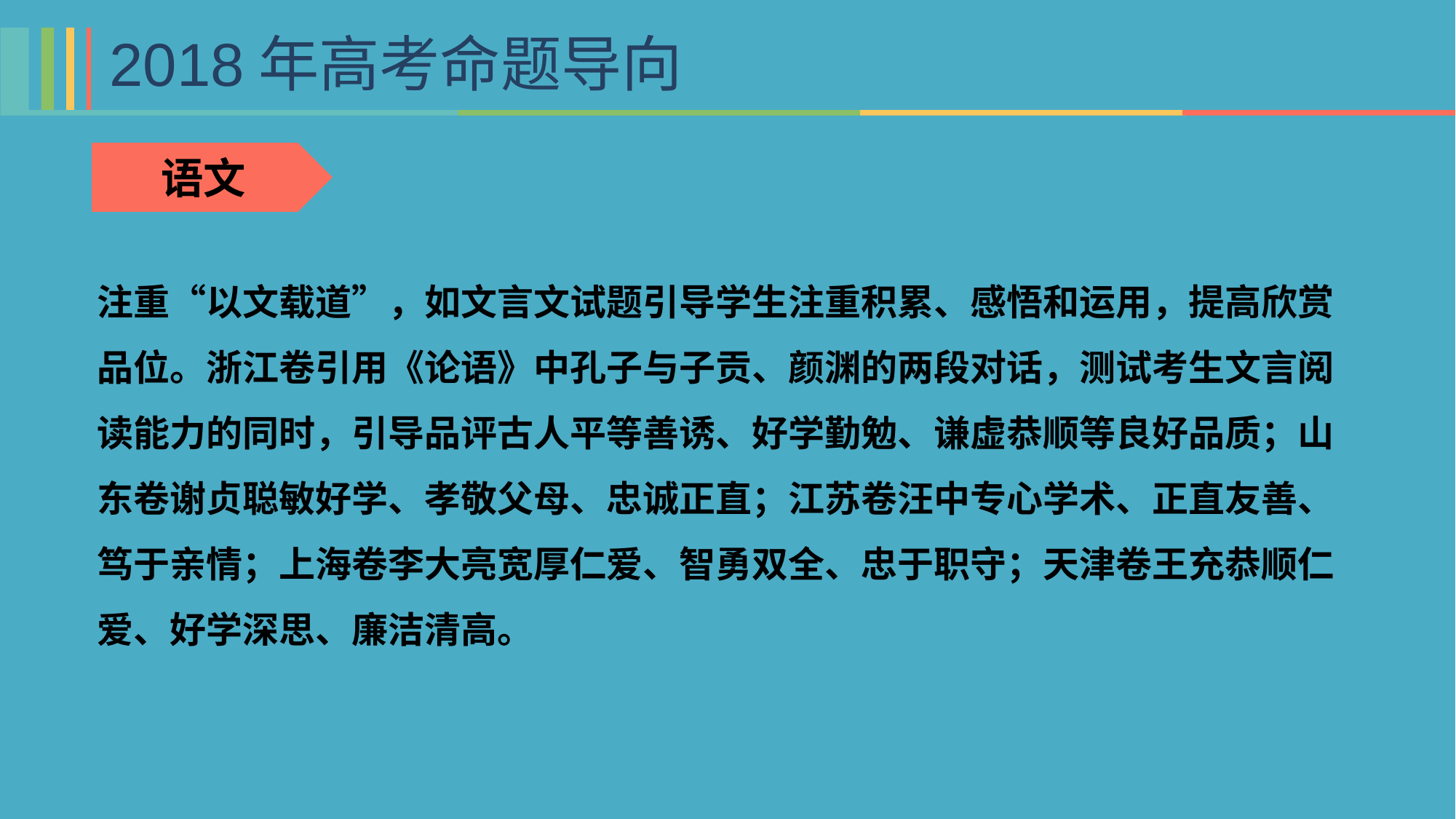

2018年高考命题导向

语文
注重“以文载道”，如文言文试题引导学生注重积累、感悟和运用，提高欣赏品位。浙江卷引用《论语》中孔子与子贡、颜渊的两段对话，测试考生文言阅读能力的同时，引导品评古人平等善诱、好学勤勉、谦虚恭顺等良好品质；山东卷谢贞聪敏好学、孝敬父母、忠诚正直；江苏卷汪中专心学术、正直友善、笃于亲情；上海卷李大亮宽厚仁爱、智勇双全、忠于职守；天津卷王充恭顺仁爱、好学深思、廉洁清高。